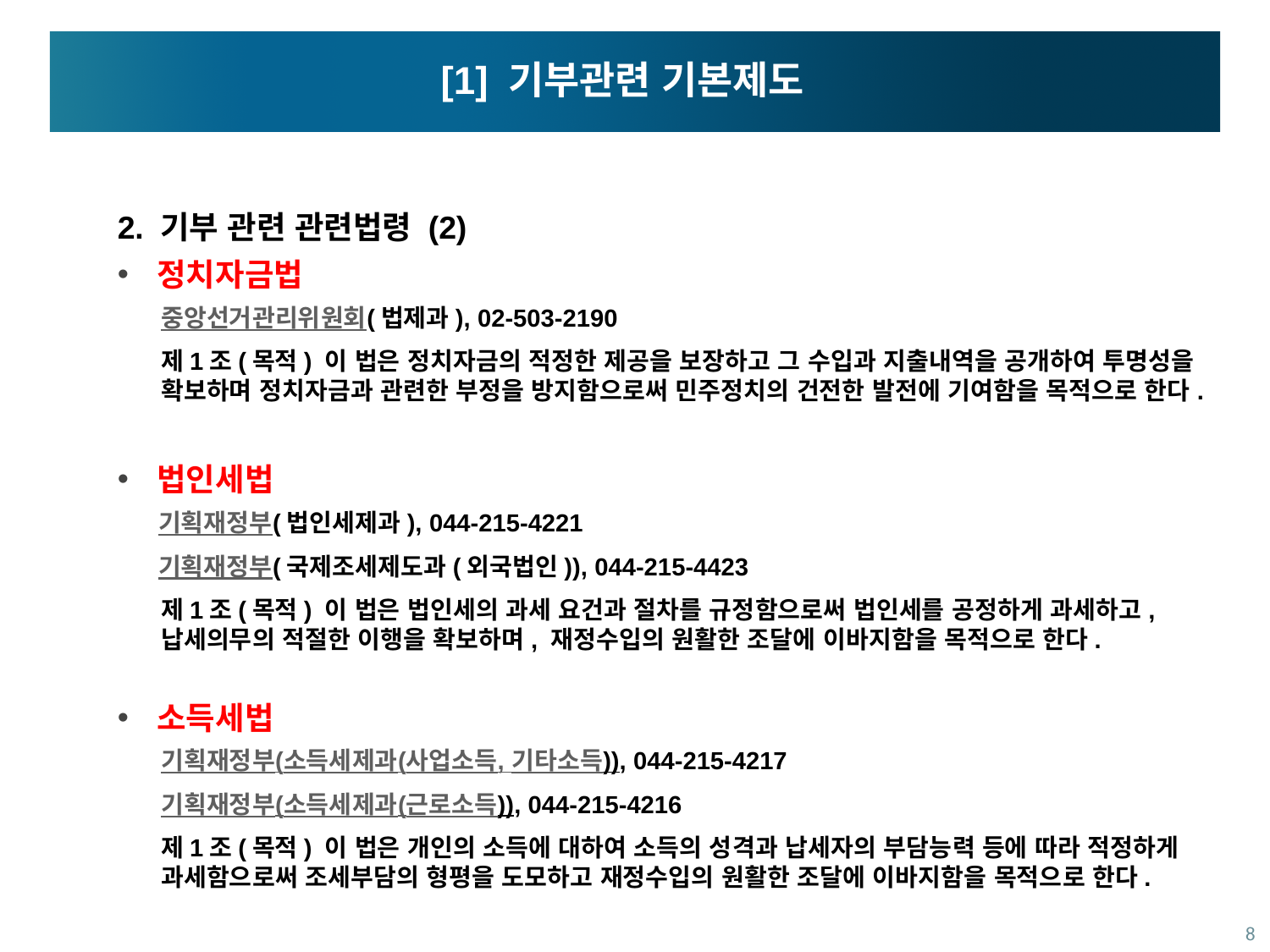

# [1] 기부관련 기본제도
2. 기부 관련 관련법령 (2)
정치자금법
중앙선거관리위원회(법제과), 02-503-2190
제1조(목적) 이 법은 정치자금의 적정한 제공을 보장하고 그 수입과 지출내역을 공개하여 투명성을 확보하며 정치자금과 관련한 부정을 방지함으로써 민주정치의 건전한 발전에 기여함을 목적으로 한다.

법인세법
기획재정부(법인세제과), 044-215-4221
기획재정부(국제조세제도과(외국법인)), 044-215-4423
제1조(목적) 이 법은 법인세의 과세 요건과 절차를 규정함으로써 법인세를 공정하게 과세하고, 납세의무의 적절한 이행을 확보하며, 재정수입의 원활한 조달에 이바지함을 목적으로 한다.

소득세법
기획재정부(소득세제과(사업소득, 기타소득)), 044-215-4217
기획재정부(소득세제과(근로소득)), 044-215-4216
제1조(목적) 이 법은 개인의 소득에 대하여 소득의 성격과 납세자의 부담능력 등에 따라 적정하게 과세함으로써 조세부담의 형평을 도모하고 재정수입의 원활한 조달에 이바지함을 목적으로 한다.

8